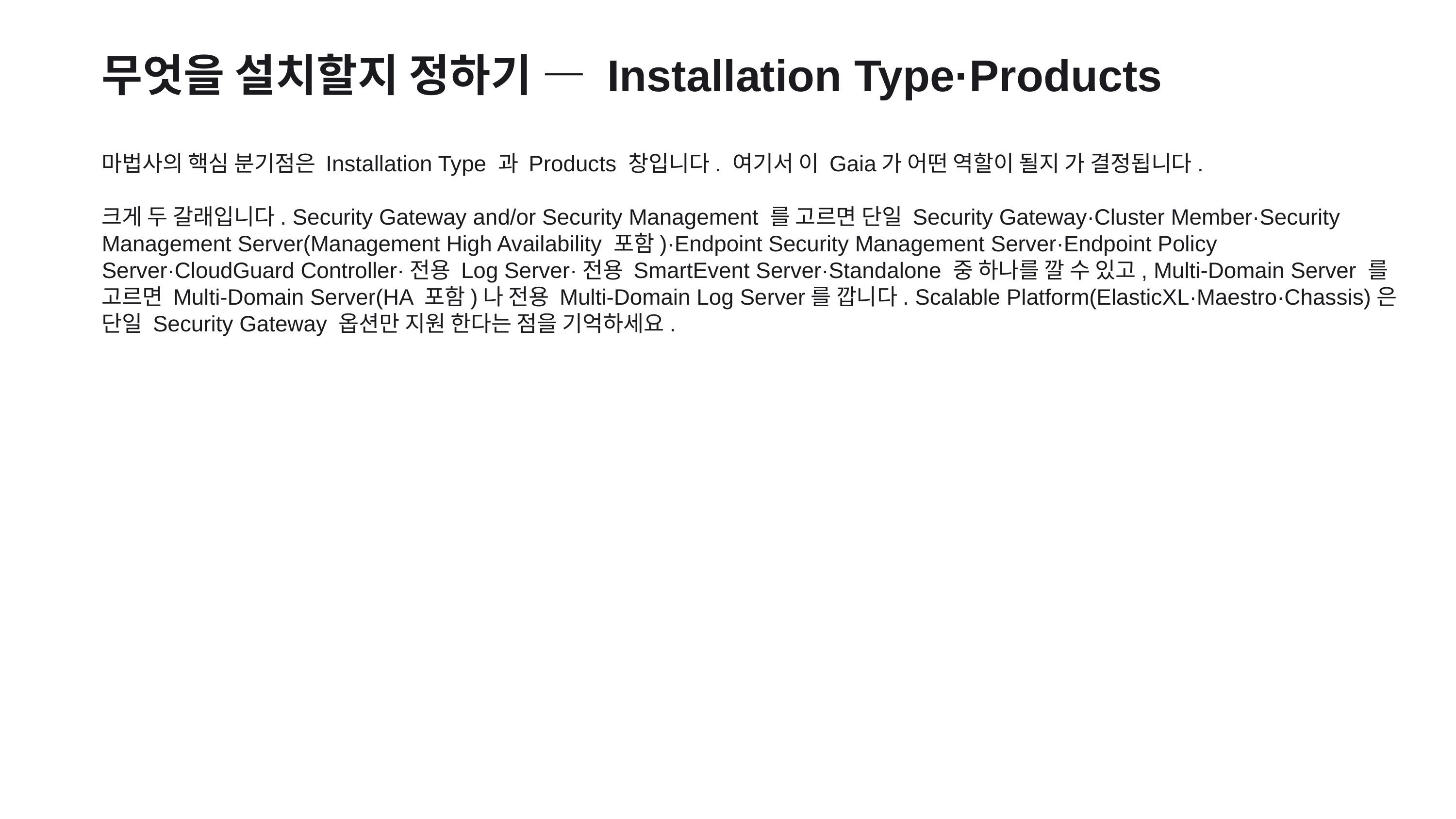

무엇을 설치할지 정하기 — Installation Type·Products
마법사의 핵심 분기점은 Installation Type 과 Products 창입니다. 여기서 이 Gaia가 어떤 역할이 될지 가 결정됩니다.

크게 두 갈래입니다. Security Gateway and/or Security Management 를 고르면 단일 Security Gateway·Cluster Member·Security Management Server(Management High Availability 포함)·Endpoint Security Management Server·Endpoint Policy Server·CloudGuard Controller·전용 Log Server·전용 SmartEvent Server·Standalone 중 하나를 깔 수 있고, Multi-Domain Server 를 고르면 Multi-Domain Server(HA 포함)나 전용 Multi-Domain Log Server를 깝니다. Scalable Platform(ElasticXL·Maestro·Chassis)은 단일 Security Gateway 옵션만 지원 한다는 점을 기억하세요.